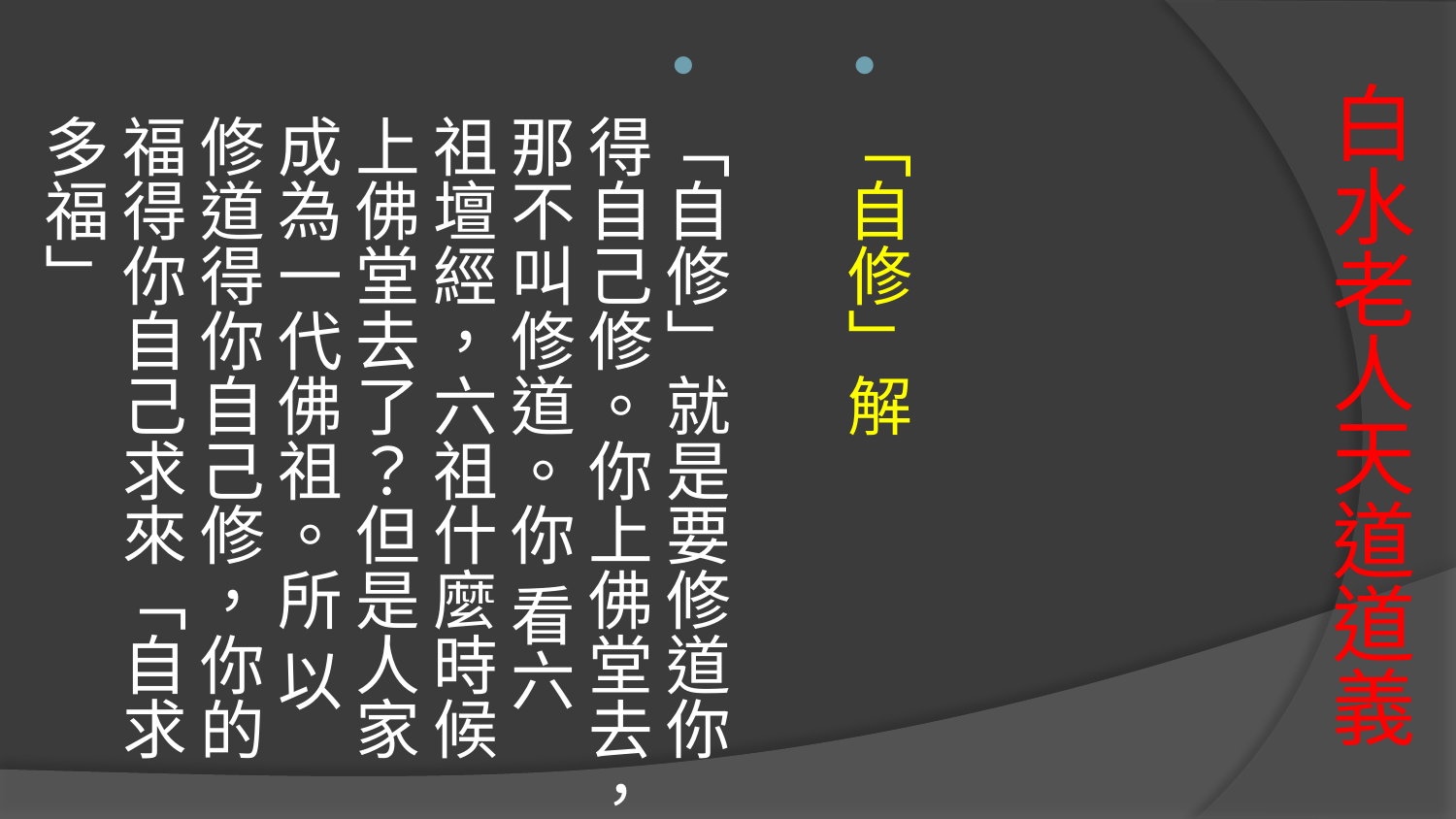

「自修」解

「自修」就是要修道你得自己修。你上佛堂去，那不叫修道。你 看六祖壇經，六祖什麼時候上佛堂去了？但是人家成為一代佛祖。所 以修道得你自己修，你的福得你自己求來「自求多福」
# 白水老人天道道義